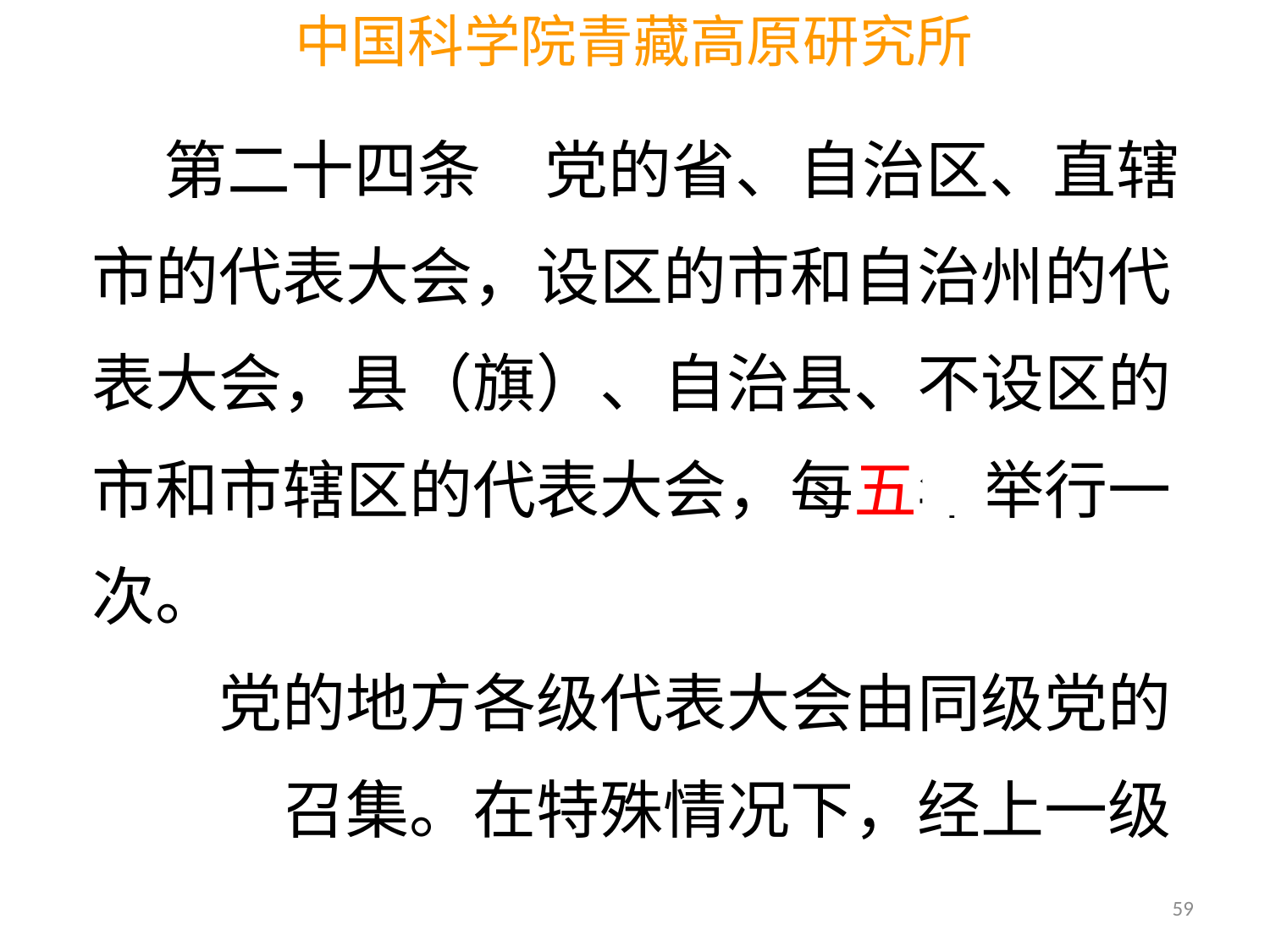

# 第二十四条　党的省、自治区、直辖市的代表大会，设区的市和自治州的代表大会，县（旗）、自治县、不设区的市和市辖区的代表大会，每五年举行一次。 　　党的地方各级代表大会由同级党的委员会召集。在特殊情况下，经上一级

59